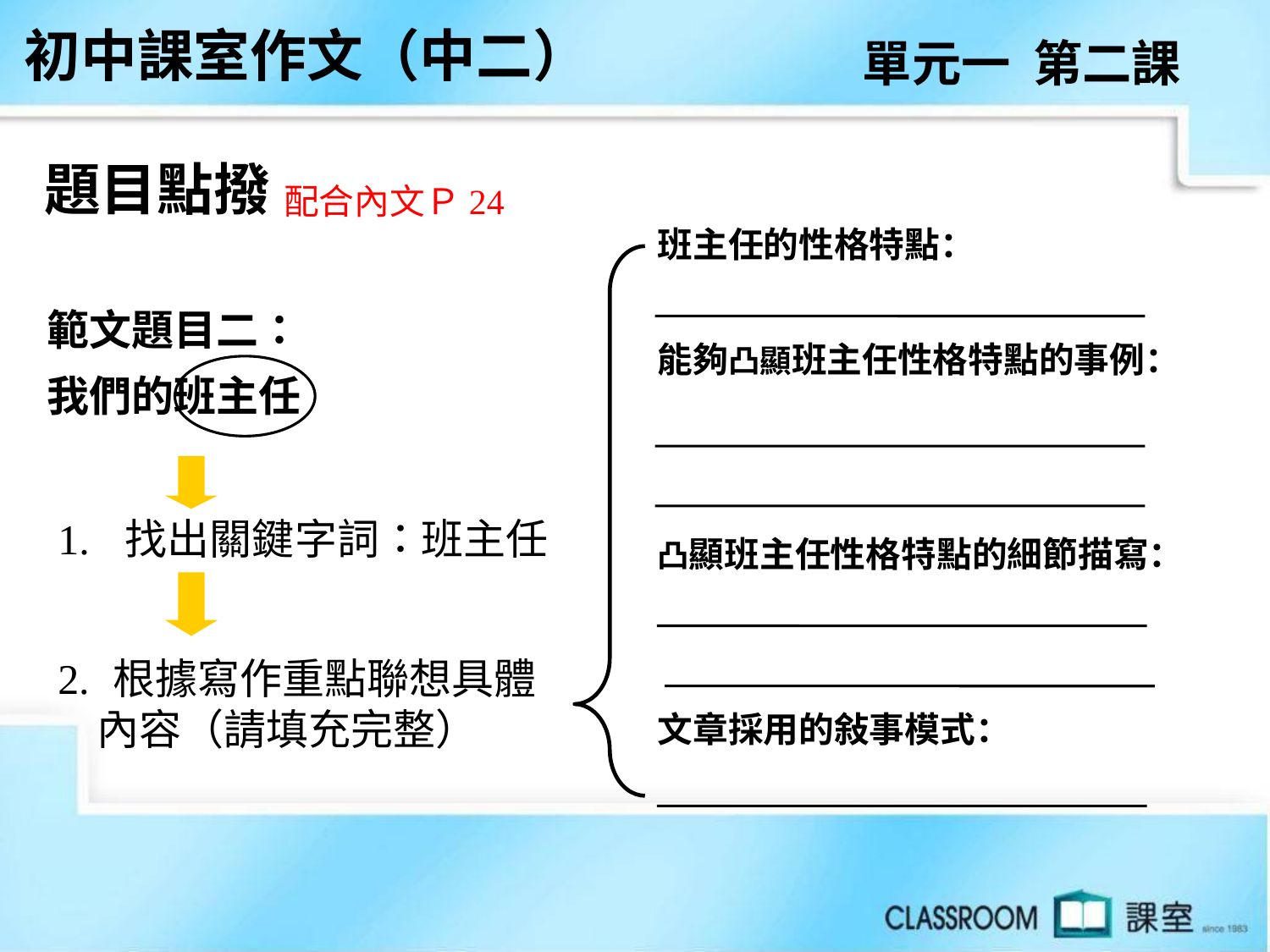

初中課室作文（中二）
單元一  第二課
題目點撥
配合內文Ｐ24
班主任的性格特點：

範文題目二：
我們的班主任

能夠凸顯班主任性格特點的事例：

1. 找出關鍵字詞：班主任

凸顯班主任性格特點的細節描寫：

2. 根據寫作重點聯想具體
   內容（請填充完整）

文章採用的敍事模式：